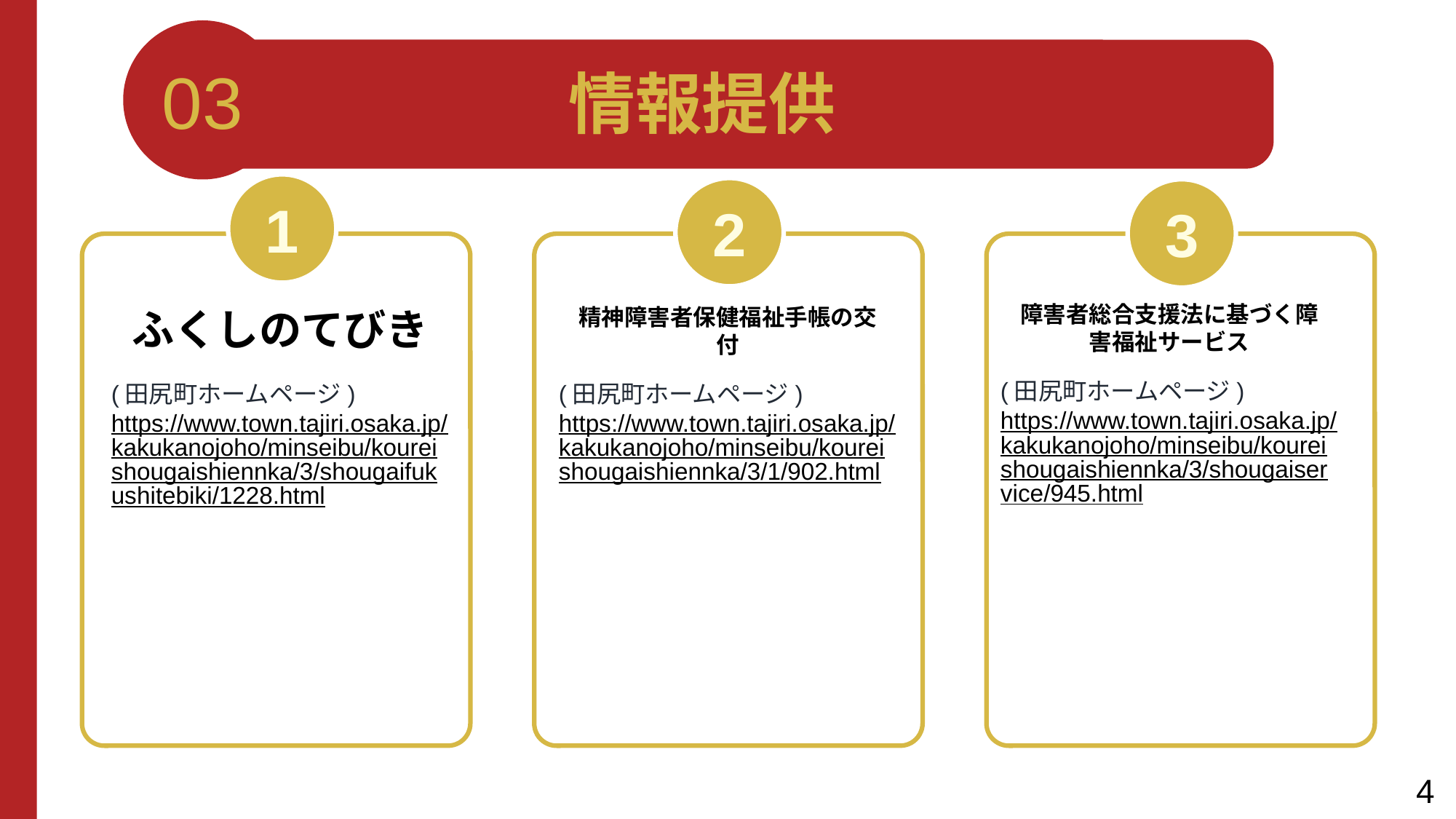

03

情報提供
1
2
3
https://www.town.tajiri.osaka.jp/kakukanojoho/minseibu/koureishougaishiennka/3/shougaiservice/945.html

障害者総合支援法に基づく障害福祉サービス
ふくしのてびき
精神障害者保健福祉手帳の交付
(田尻町ホームページ)
https://www.town.tajiri.osaka.jp/kakukanojoho/minseibu/koureishougaishiennka/3/shougaiservice/945.html
(田尻町ホームページ)
https://www.town.tajiri.osaka.jp/kakukanojoho/minseibu/koureishougaishiennka/3/shougaifukushitebiki/1228.html
(田尻町ホームページ)
https://www.town.tajiri.osaka.jp/kakukanojoho/minseibu/koureishougaishiennka/3/1/902.html